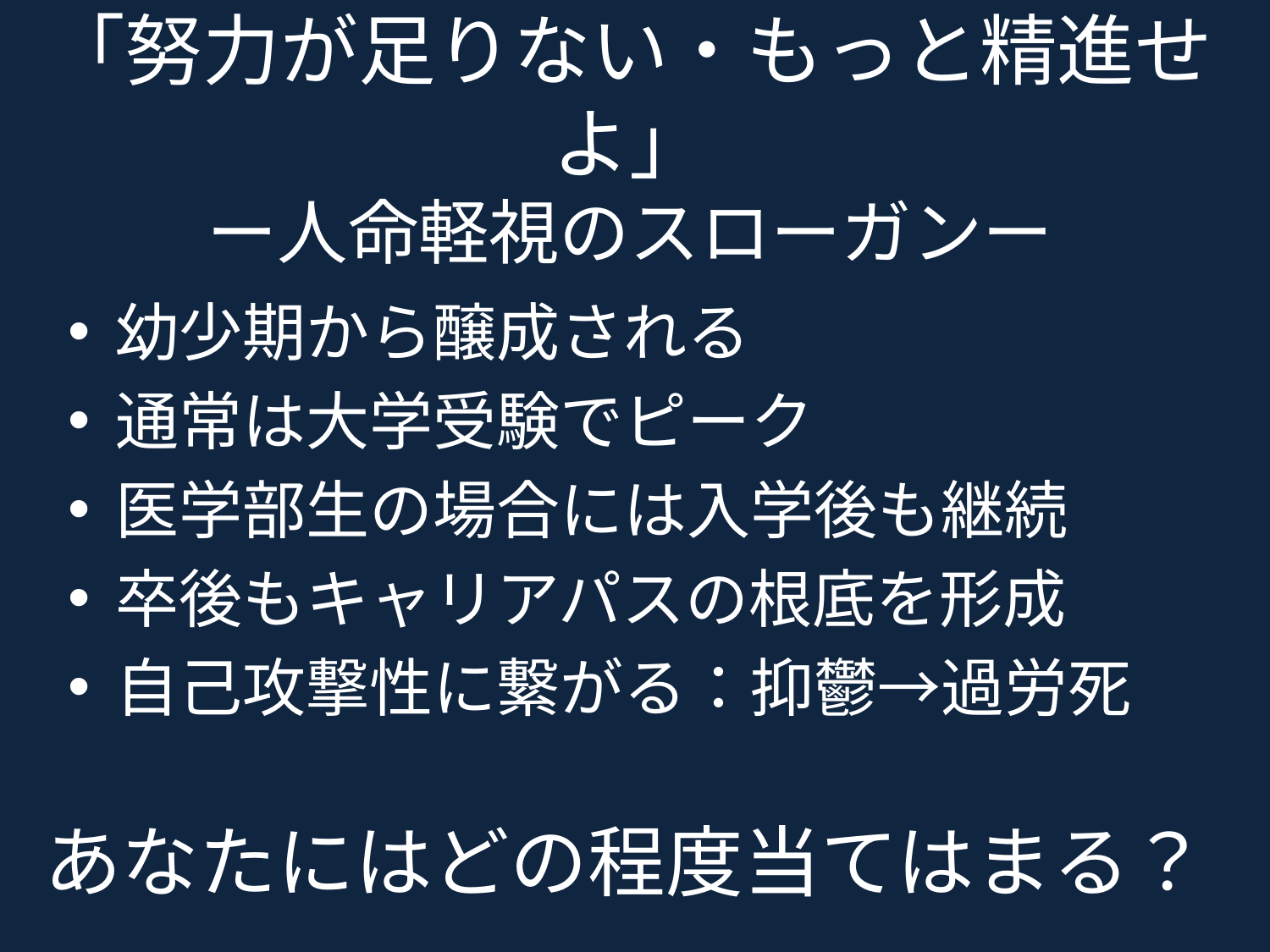

# 「努力が足りない・もっと精進せよ」 ー人命軽視のスローガンー
幼少期から醸成される
通常は大学受験でピーク
医学部生の場合には入学後も継続
卒後もキャリアパスの根底を形成
自己攻撃性に繋がる：抑鬱→過労死
あなたにはどの程度当てはまる？